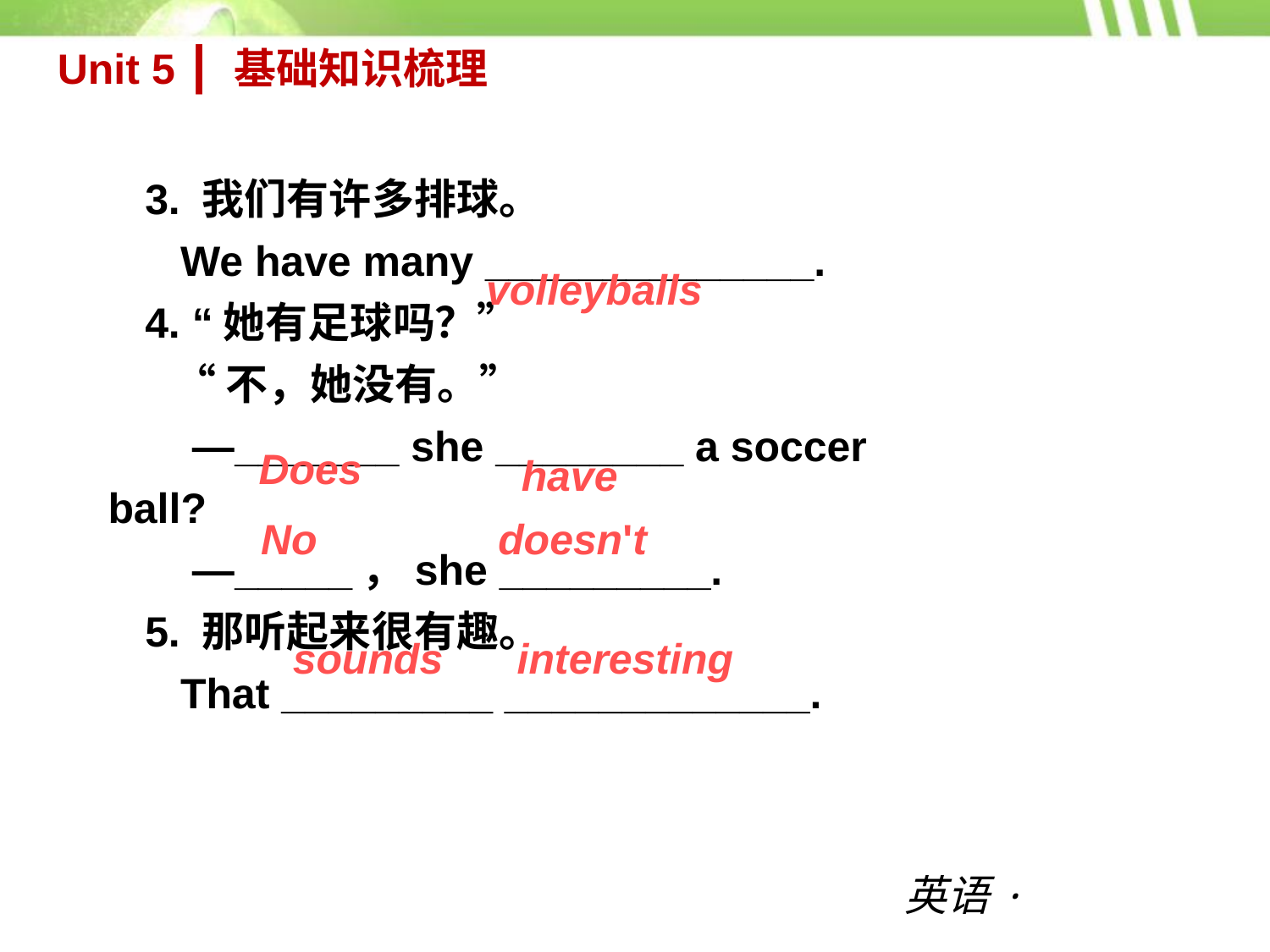

Unit 5 ┃ 基础知识梳理
3. 我们有许多排球。
   We have many ______________.
4. “她有足球吗？”
   “不，她没有。”
    —_______ she ________ a soccer ball?
    —_____，she _________.
5. 那听起来很有趣。
   That _________ _____________.
volleyballs
Does
have
No
doesn't
sounds
interesting
英语·新课标（RJ）